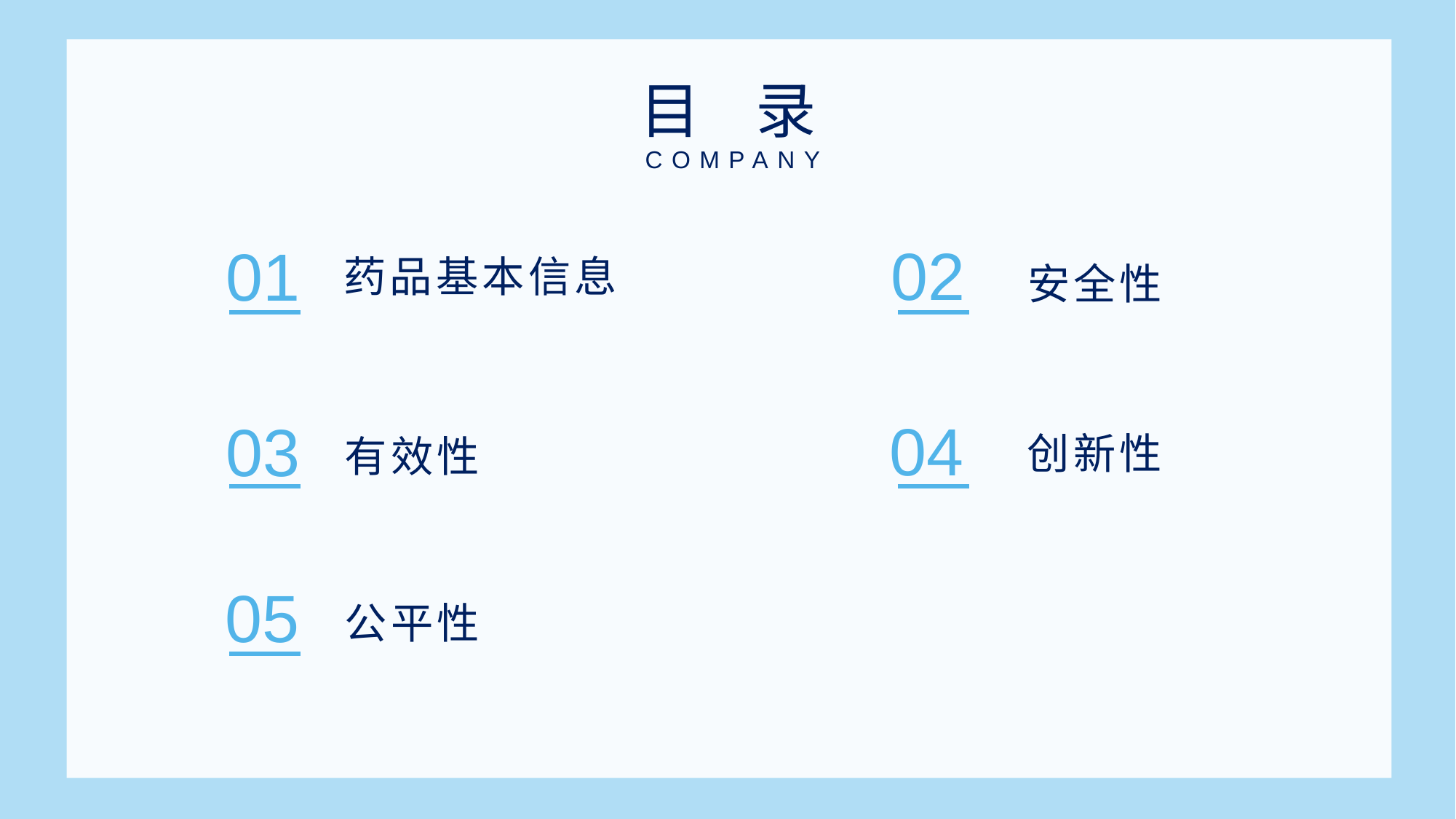

目    录
COMPANY
02
01
药品基本信息
安全性
04
03
创新性
有效性
05
公平性
2